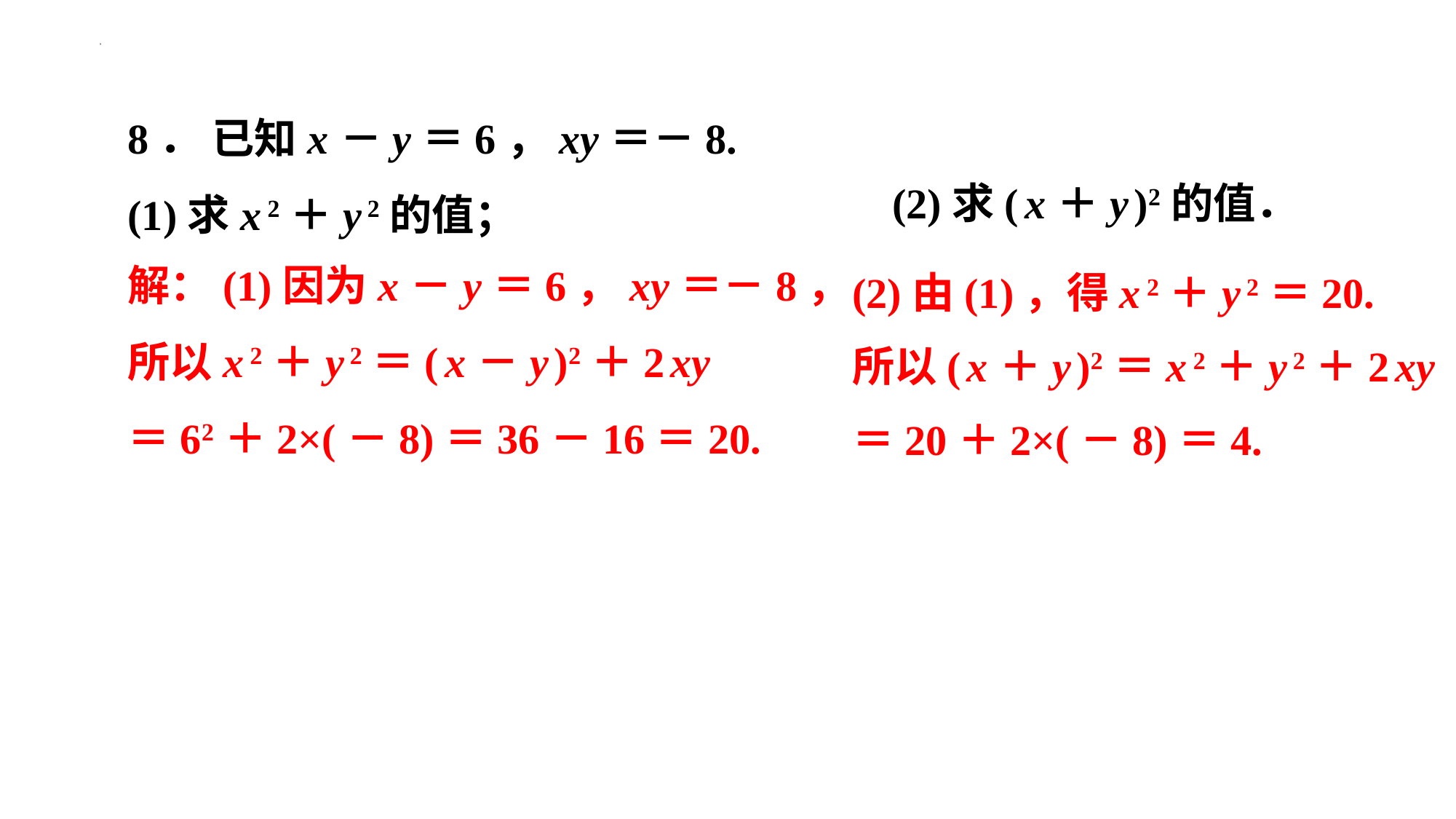

8． 已知 x － y ＝6， xy ＝－8.
(1)求 x 2＋ y 2的值；
(2)求( x ＋ y )2的值．
解：(1)因为 x － y ＝6， xy ＝－8，
所以 x 2＋ y 2＝( x － y )2＋2 xy
＝62＋2×(－8)＝36－16＝20.
(2)由(1)，得 x 2＋ y 2＝20.
所以( x ＋ y )2＝ x 2＋ y 2＋2 xy
＝20＋2×(－8)＝4.